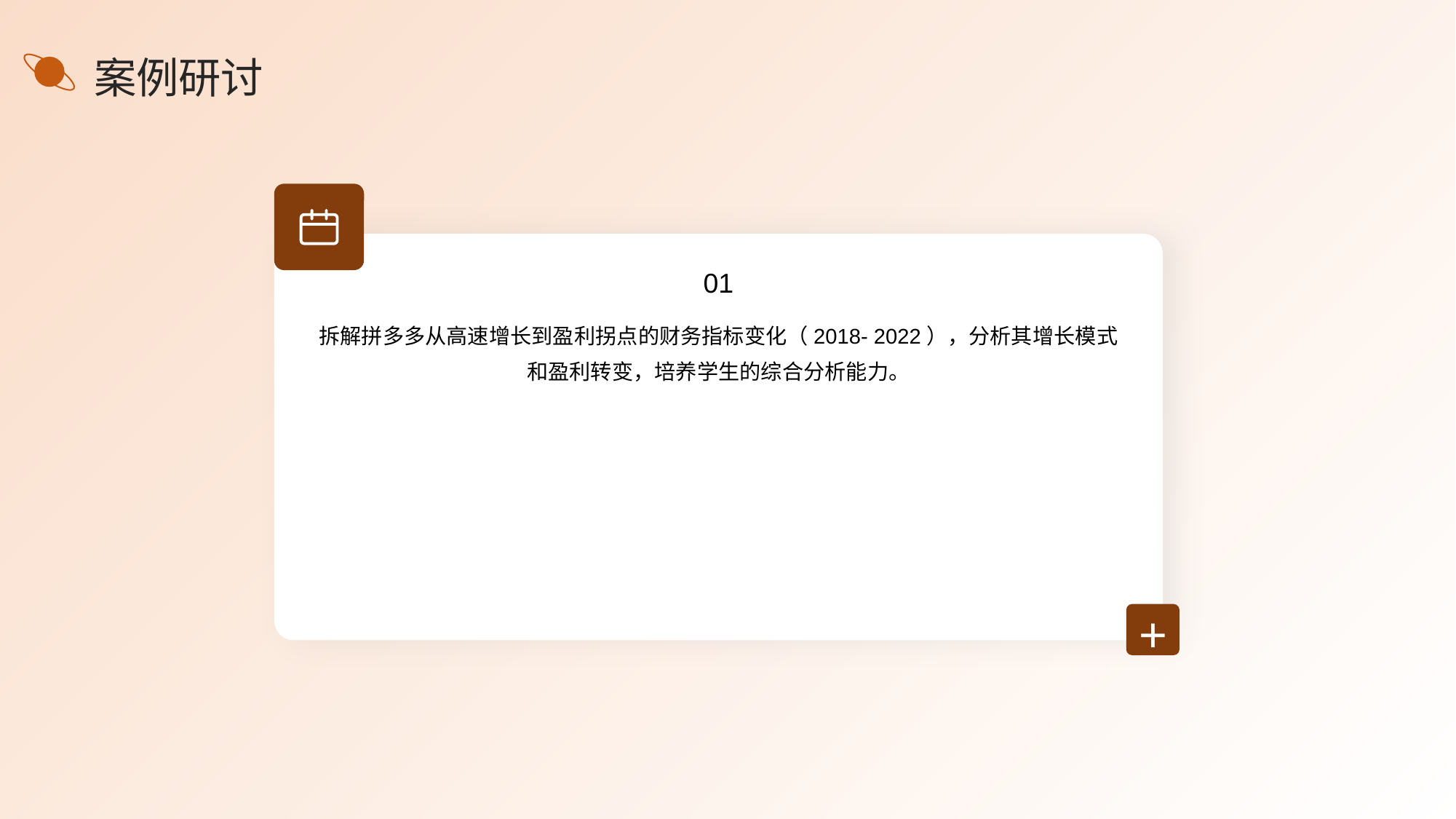

案例研讨

01
拆解拼多多从高速增长到盈利拐点的财务指标变化（2018- 2022），分析其增长模式和盈利转变，培养学生的综合分析能力。
+